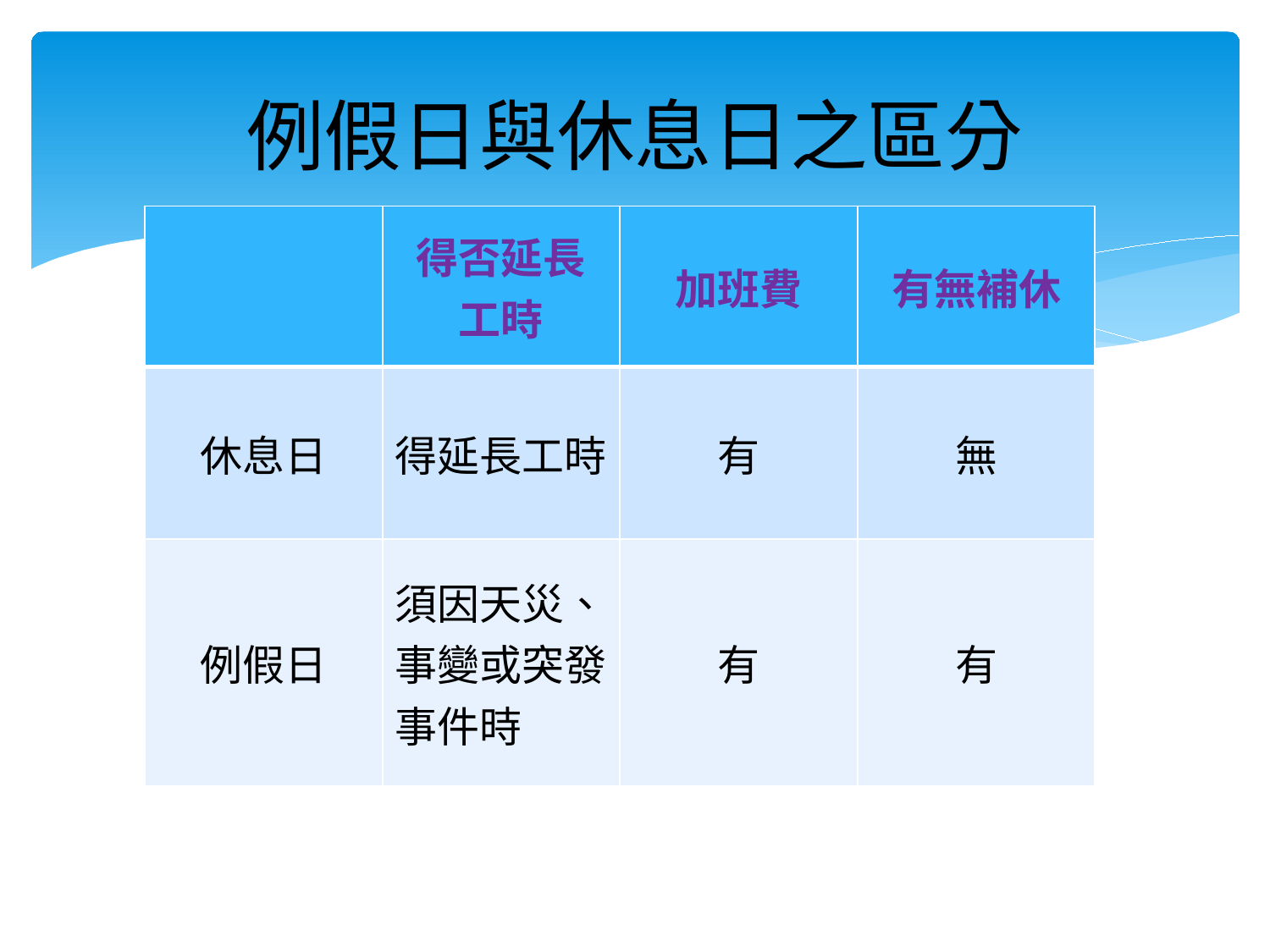

# 例假日與休息日之區分
|  | 得否延長 工時 | 加班費 | 有無補休 |
| --- | --- | --- | --- |
| 休息日 | 得延長工時 | 有 | 無 |
| 例假日 | 須因天災、事變或突發事件時 | 有 | 有 |